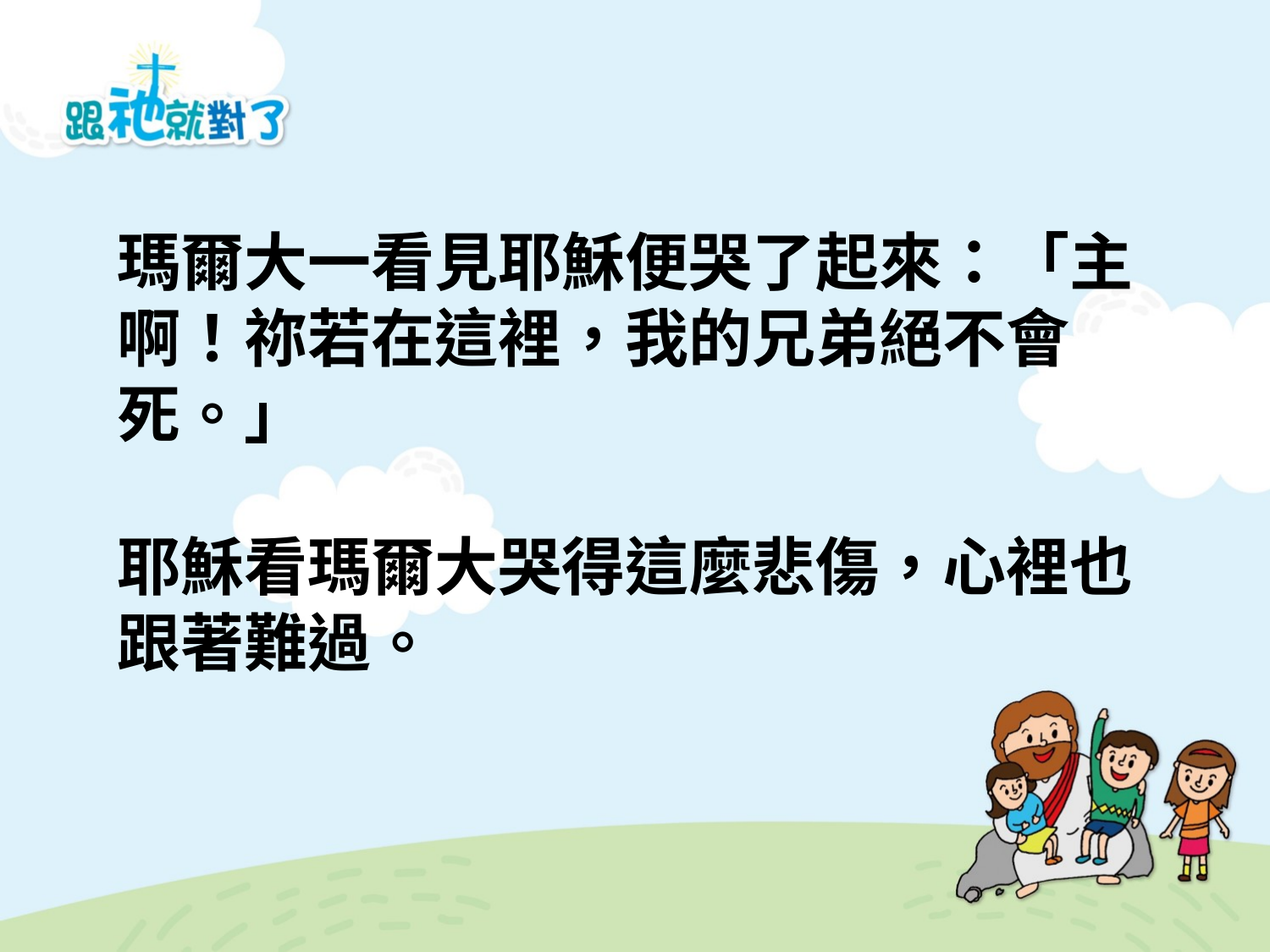

瑪爾大一看見耶穌便哭了起來：「主啊！祢若在這裡，我的兄弟絕不會死。」

耶穌看瑪爾大哭得這麼悲傷，心裡也跟著難過。